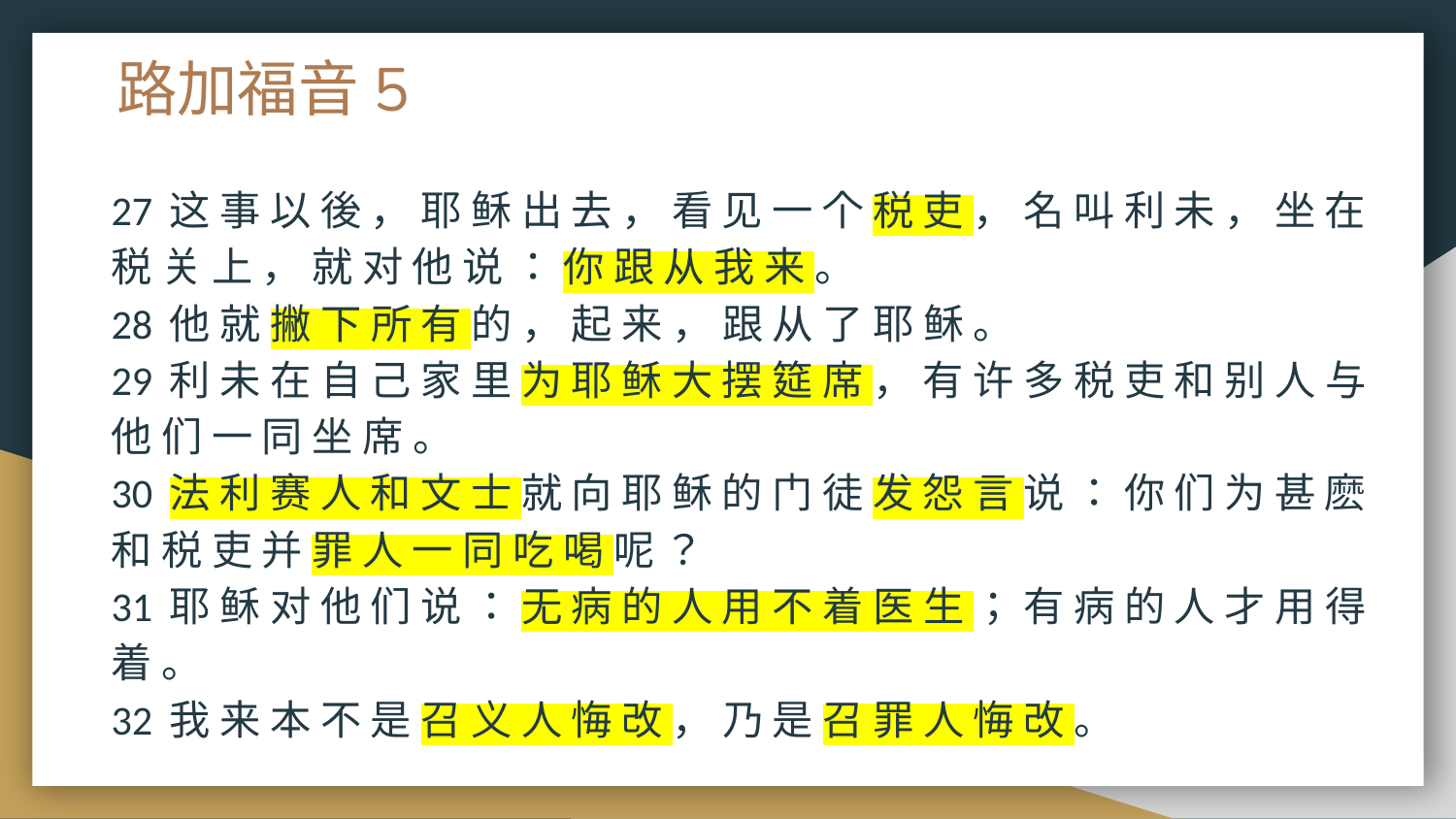

# 路加福音5
27 这 事 以 後 ， 耶 稣 出 去 ， 看 见 一 个 税 吏 ， 名 叫 利 未 ， 坐 在 税 关 上 ， 就 对 他 说 ： 你 跟 从 我 来 。
28 他 就 撇 下 所 有 的 ， 起 来 ， 跟 从 了 耶 稣 。
29 利 未 在 自 己 家 里 为 耶 稣 大 摆 筵 席 ， 有 许 多 税 吏 和 别 人 与 他 们 一 同 坐 席 。
30 法 利 赛 人 和 文 士 就 向 耶 稣 的 门 徒 发 怨 言 说 ： 你 们 为 甚 麽 和 税 吏 并 罪 人 一 同 吃 喝 呢 ？
31 耶 稣 对 他 们 说 ： 无 病 的 人 用 不 着 医 生 ； 有 病 的 人 才 用 得 着 。
32 我 来 本 不 是 召 义 人 悔 改 ， 乃 是 召 罪 人 悔 改 。